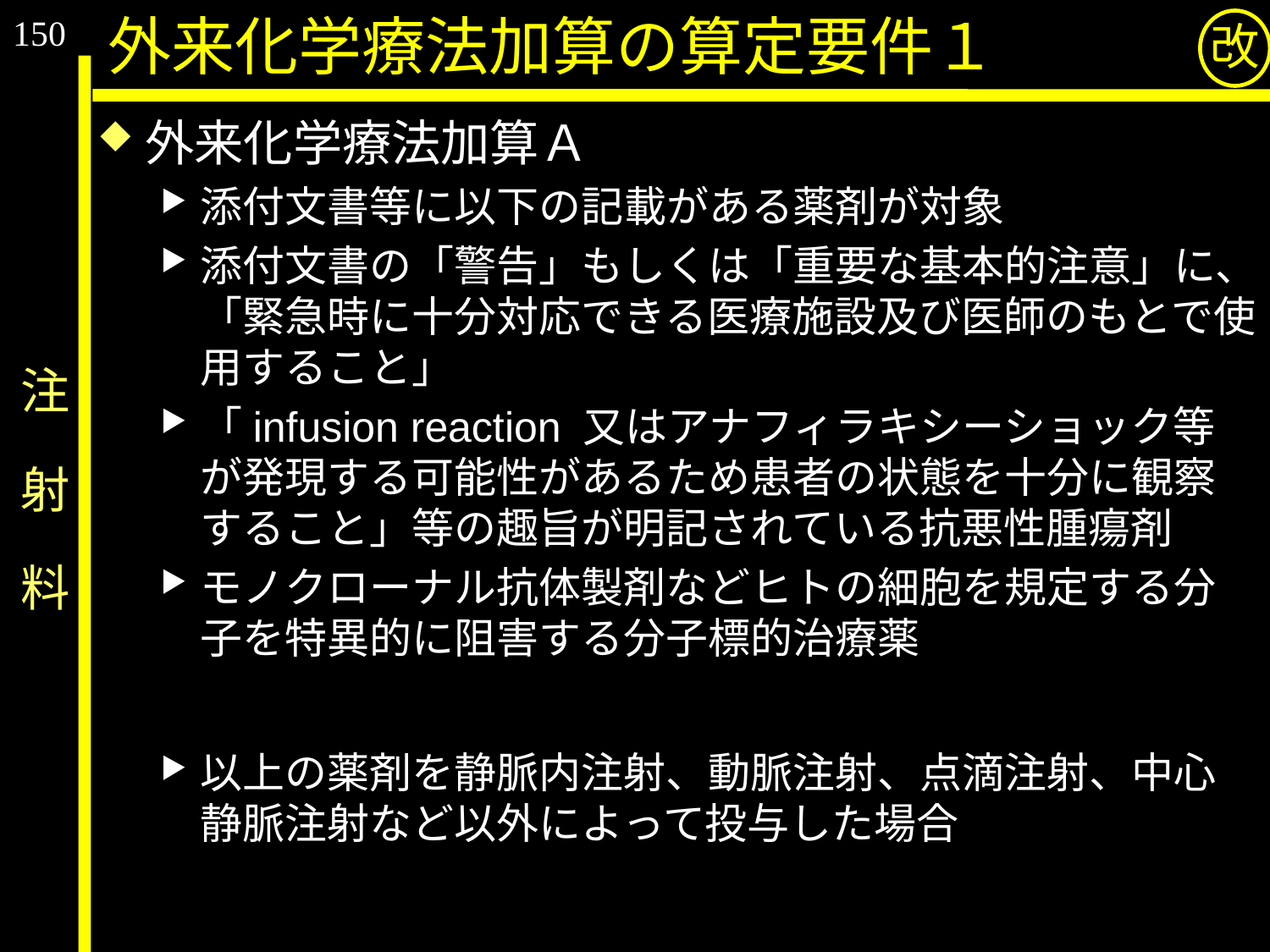

150
外来化学療法加算の算定要件１
改

外来化学療法加算Ａ
添付文書等に以下の記載がある薬剤が対象
添付文書の「警告」もしくは「重要な基本的注意」に、「緊急時に十分対応できる医療施設及び医師のもとで使用すること」
「infusion reaction 又はアナフィラキシーショック等が発現する可能性があるため患者の状態を十分に観察すること」等の趣旨が明記されている抗悪性腫瘍剤
モノクローナル抗体製剤などヒトの細胞を規定する分子を特異的に阻害する分子標的治療薬

以上の薬剤を静脈内注射、動脈注射、点滴注射、中心静脈注射など以外によって投与した場合

# 注　射　料